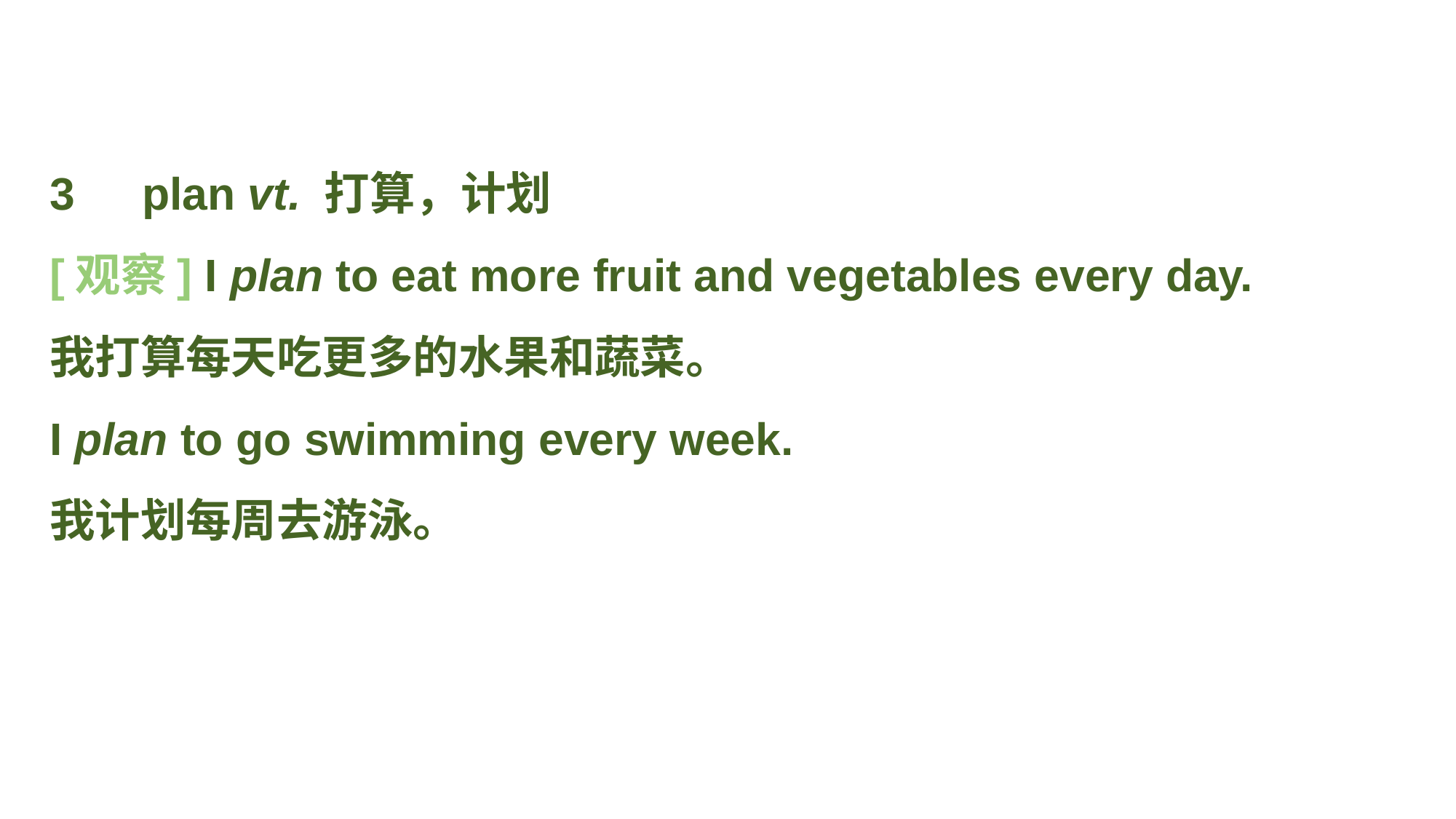

3　plan vt. 打算，计划
[观察] I plan to eat more fruit and vegetables every day.
我打算每天吃更多的水果和蔬菜。
I plan to go swimming every week.
我计划每周去游泳。